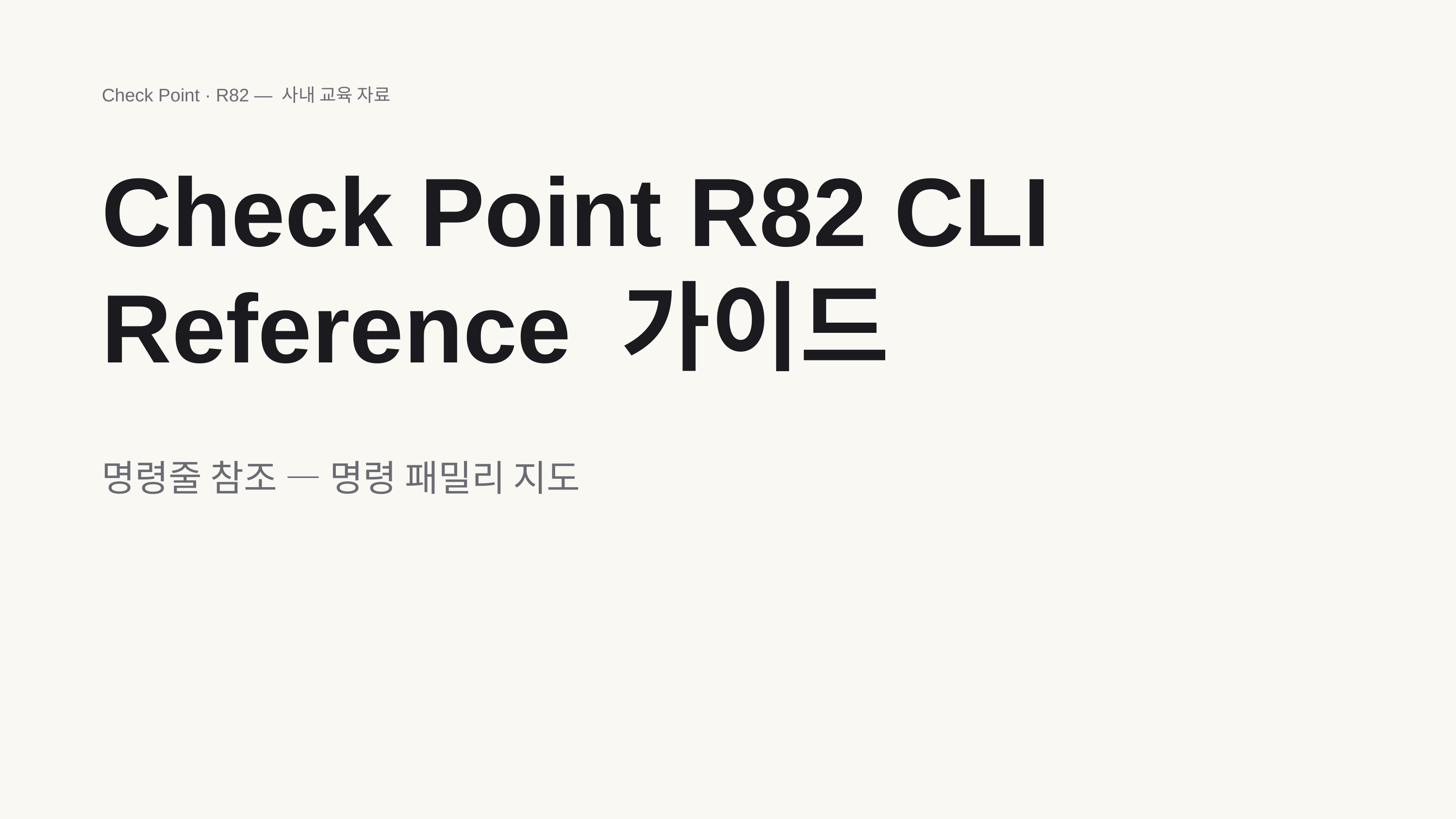

Check Point · R82 — 사내 교육 자료
Check Point R82 CLI Reference 가이드
명령줄 참조 — 명령 패밀리 지도